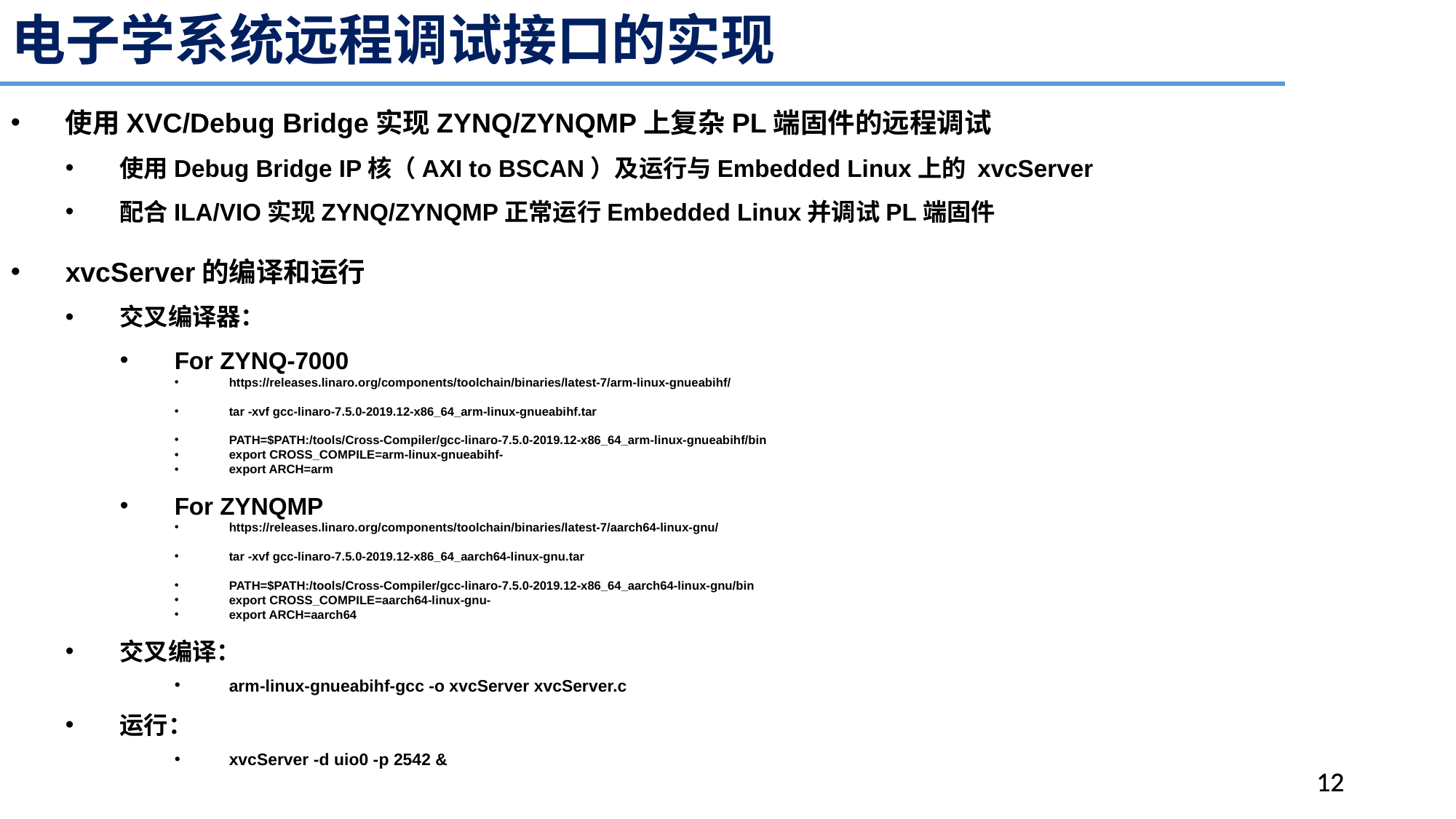

# 电子学系统远程调试接口的实现
使用XVC/Debug Bridge实现ZYNQ/ZYNQMP上复杂PL端固件的远程调试
使用Debug Bridge IP核（AXI to BSCAN）及运行与Embedded Linux上的 xvcServer
配合ILA/VIO实现ZYNQ/ZYNQMP正常运行Embedded Linux并调试PL端固件
xvcServer的编译和运行
交叉编译器：
For ZYNQ-7000
https://releases.linaro.org/components/toolchain/binaries/latest-7/arm-linux-gnueabihf/

tar -xvf gcc-linaro-7.5.0-2019.12-x86_64_arm-linux-gnueabihf.tar

PATH=$PATH:/tools/Cross-Compiler/gcc-linaro-7.5.0-2019.12-x86_64_arm-linux-gnueabihf/bin
export CROSS_COMPILE=arm-linux-gnueabihf-
export ARCH=arm
For ZYNQMP
https://releases.linaro.org/components/toolchain/binaries/latest-7/aarch64-linux-gnu/

tar -xvf gcc-linaro-7.5.0-2019.12-x86_64_aarch64-linux-gnu.tar

PATH=$PATH:/tools/Cross-Compiler/gcc-linaro-7.5.0-2019.12-x86_64_aarch64-linux-gnu/bin
export CROSS_COMPILE=aarch64-linux-gnu-
export ARCH=aarch64
交叉编译：
arm-linux-gnueabihf-gcc -o xvcServer xvcServer.c
运行：
xvcServer -d uio0 -p 2542 &
12
12
12